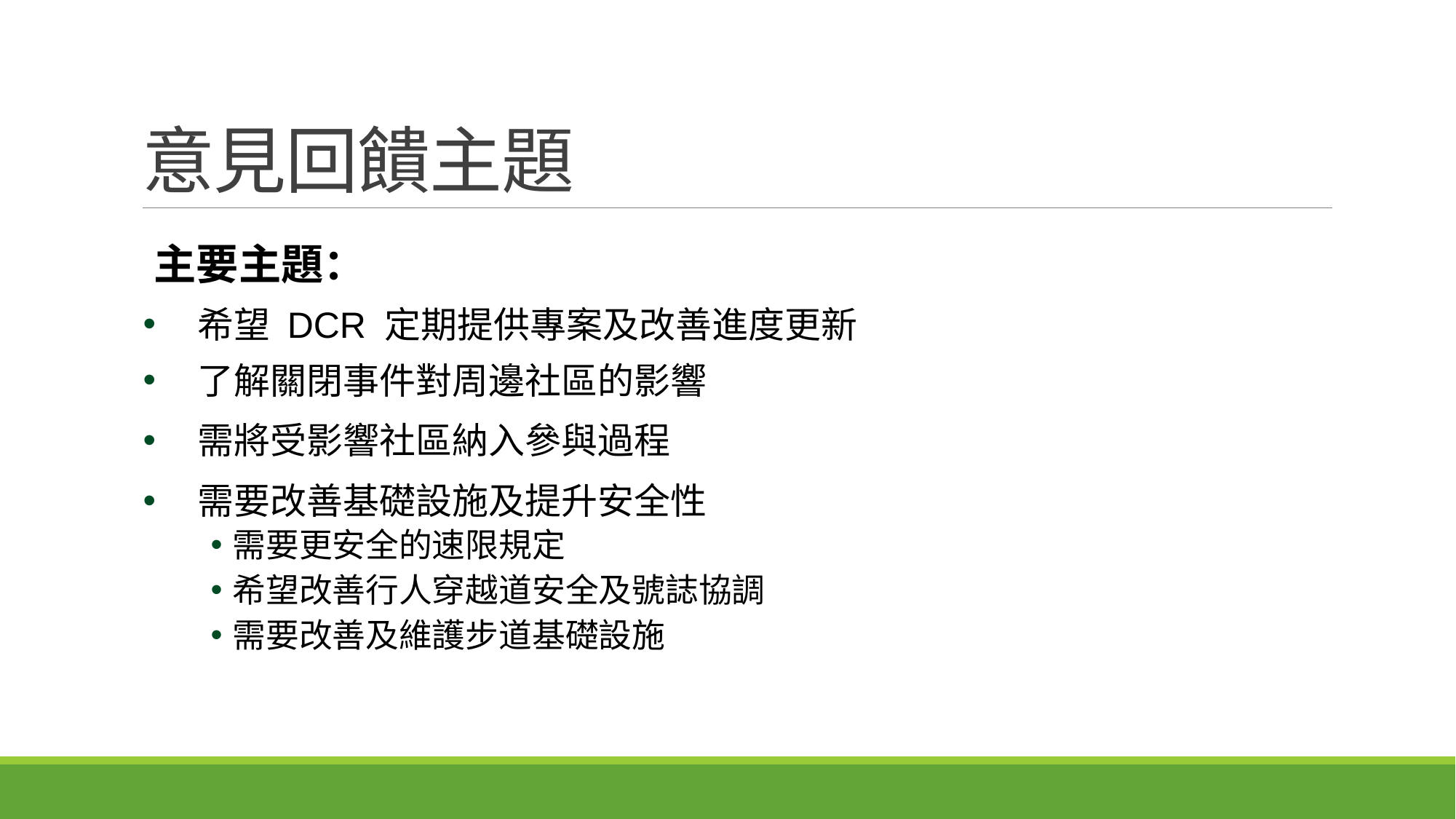

# 意見回饋主題
主要主題：
希望 DCR 定期提供專案及改善進度更新
了解關閉事件對周邊社區的影響
需將受影響社區納入參與過程
需要改善基礎設施及提升安全性
需要更安全的速限規定
希望改善行人穿越道安全及號誌協調
需要改善及維護步道基礎設施